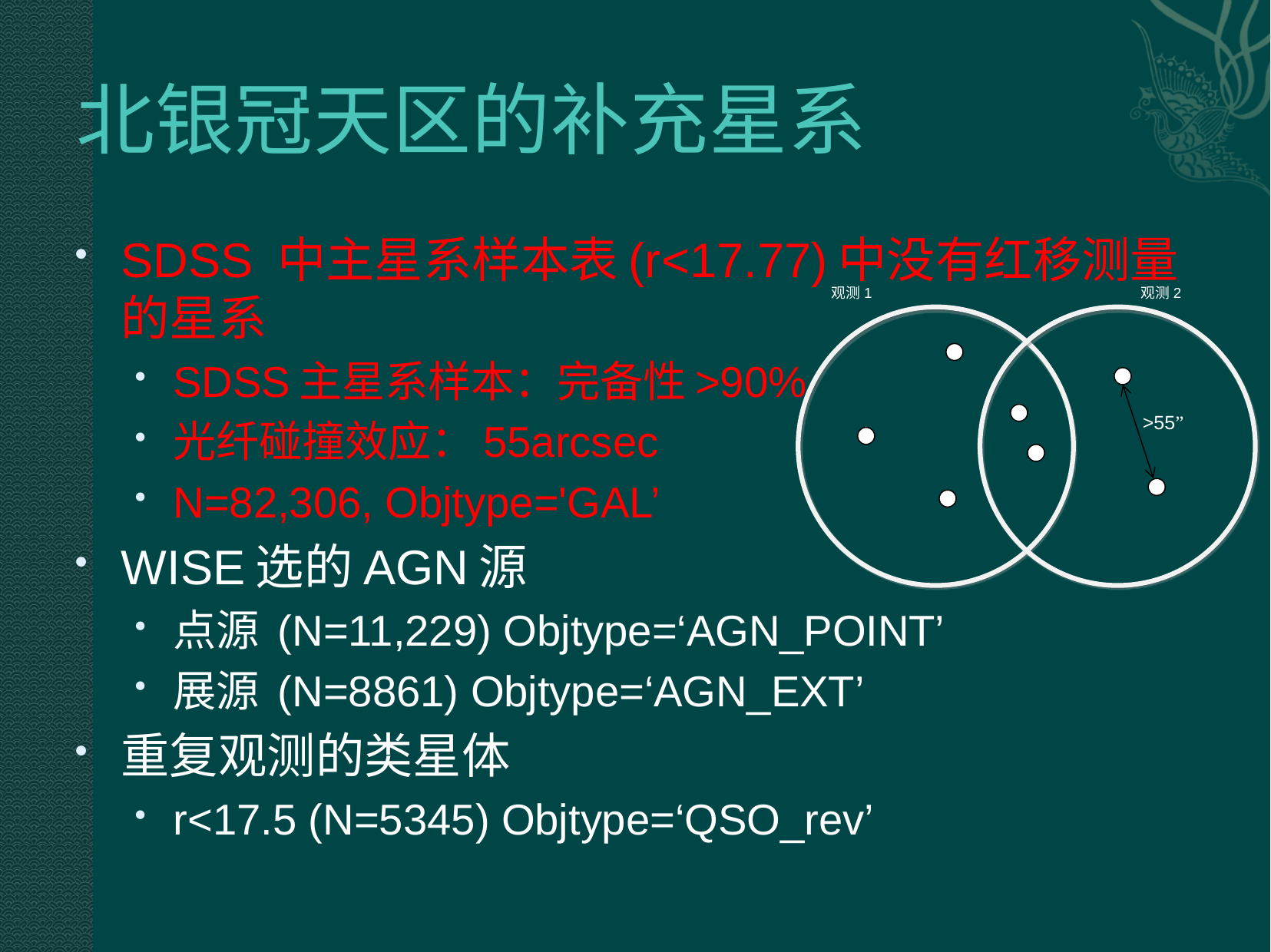

# 北银冠天区的补充星系
SDSS 中主星系样本表(r<17.77)中没有红移测量的星系
SDSS主星系样本：完备性>90%
光纤碰撞效应：55arcsec
N=82,306, Objtype='GAL’
WISE选的AGN源
点源 (N=11,229) Objtype=‘AGN_POINT’
展源 (N=8861) Objtype=‘AGN_EXT’
重复观测的类星体
r<17.5 (N=5345) Objtype=‘QSO_rev’

观测1
观测2

>55”